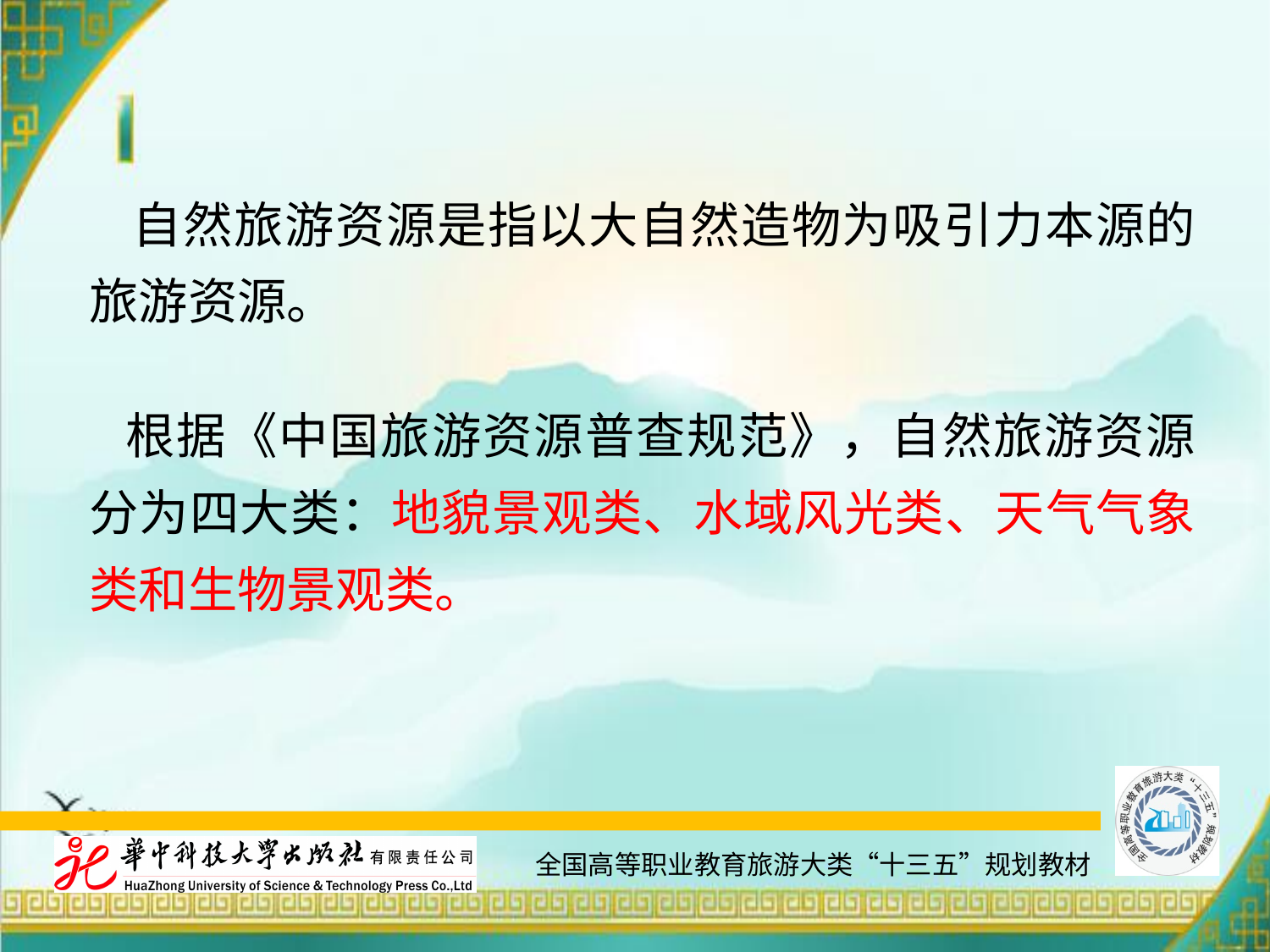

#

     自然旅游资源是指以大自然造物为吸引力本源的旅游资源。

     根据《中国旅游资源普查规范》，自然旅游资源分为四大类：地貌景观类、水域风光类、天气气象类和生物景观类。